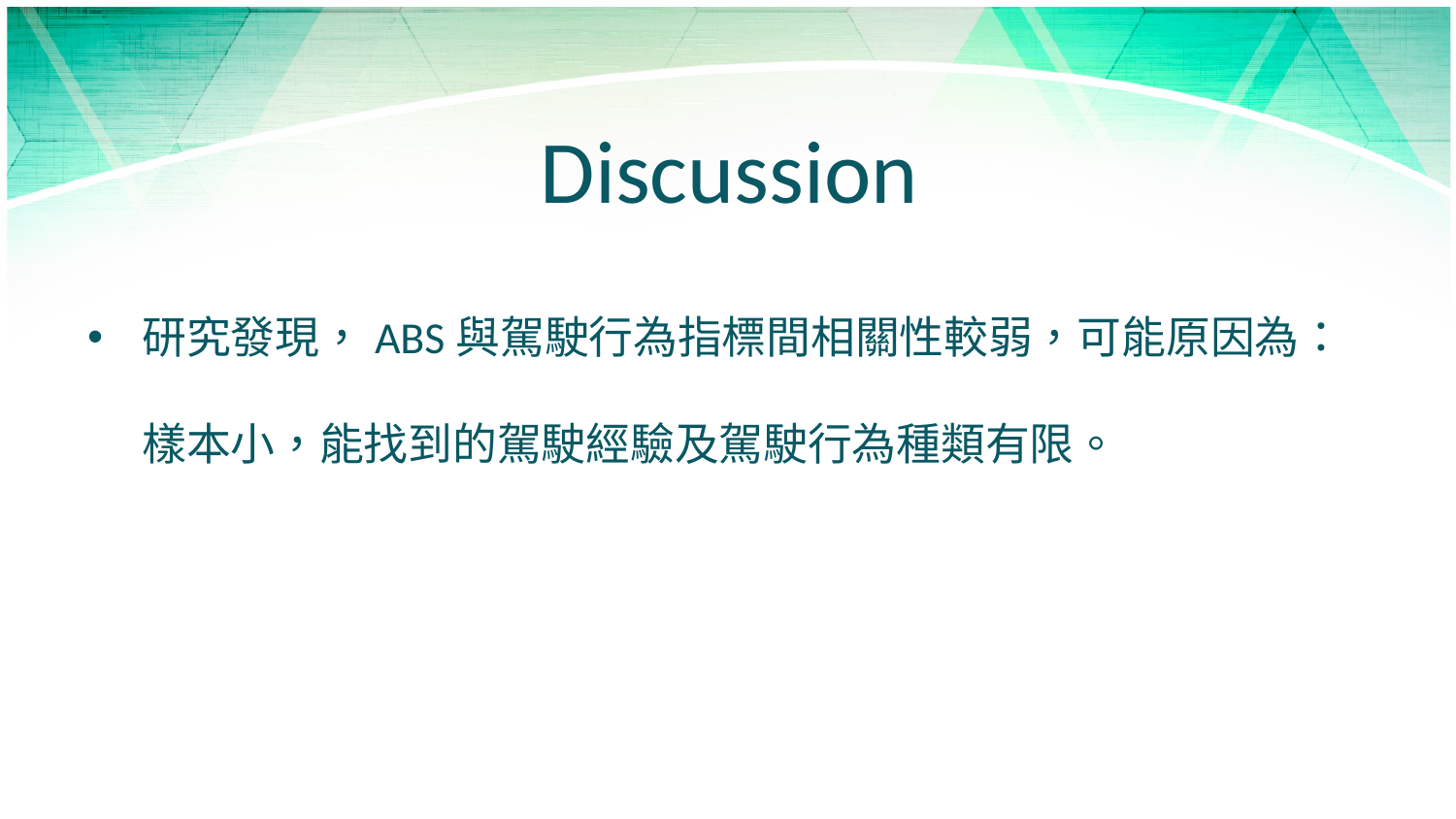

# Discussion
研究發現，ABS與駕駛行為指標間相關性較弱，可能原因為：樣本小，能找到的駕駛經驗及駕駛行為種類有限。